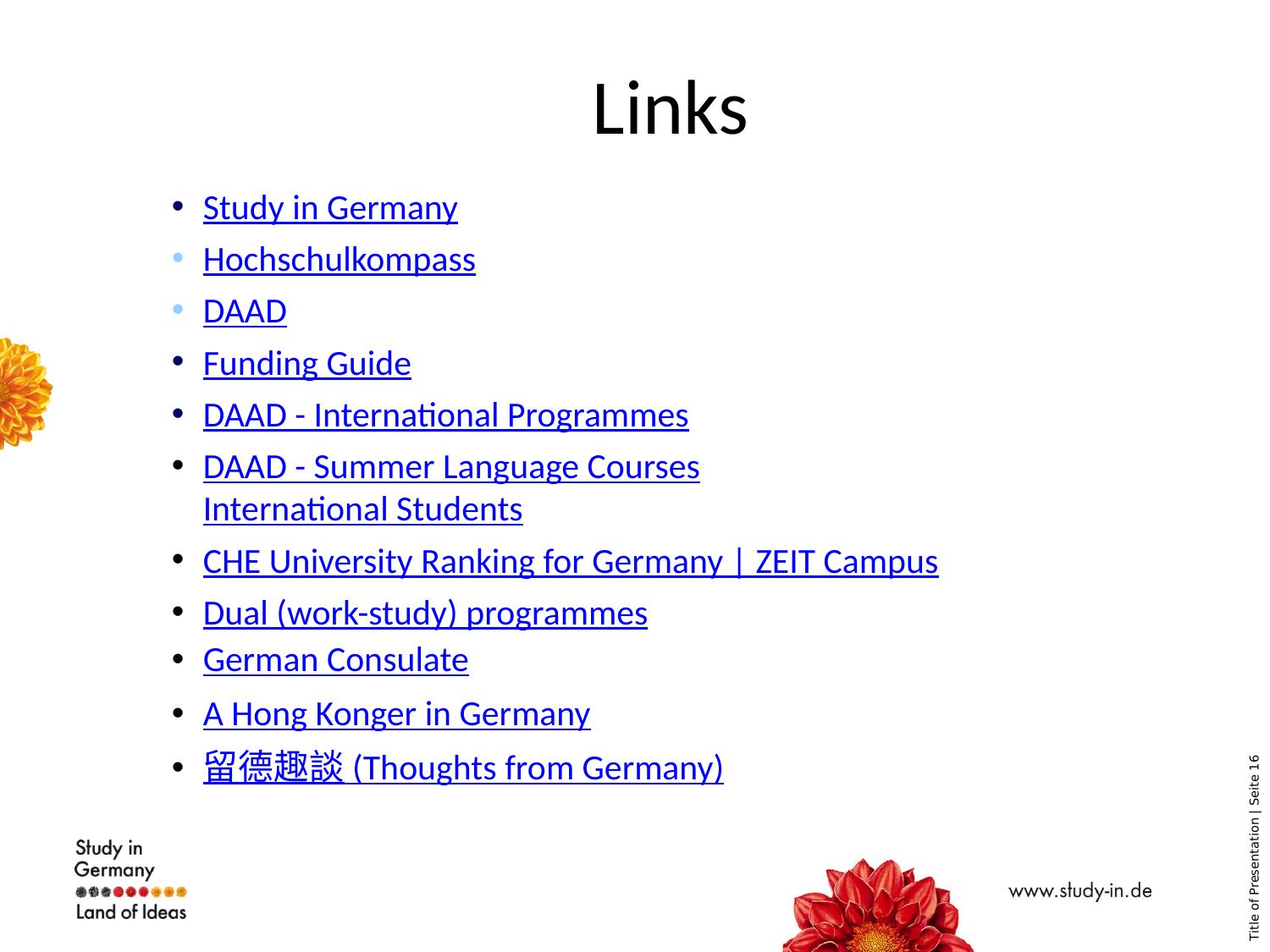

Links

Study in Germany
Hochschulkompass
DAAD
Funding Guide
DAAD - International Programmes
DAAD - Summer Language Courses
International Students
CHE University Ranking for Germany | ZEIT Campus
Dual (work-study) programmes
German Consulate
A Hong Konger in Germany
留德趣談 (Thoughts from Germany)